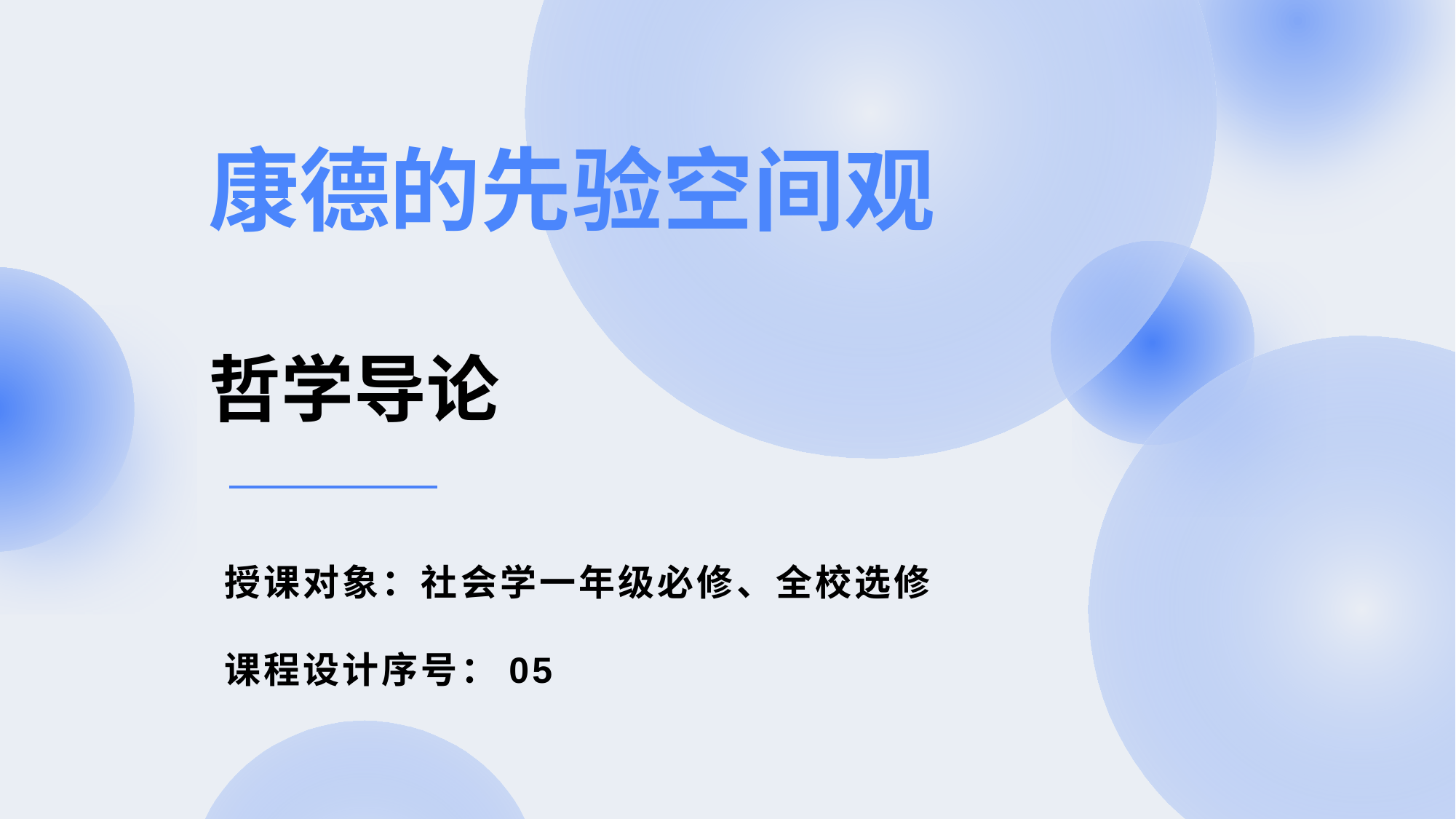

康德的先验空间观

哲学导论
授课对象：社会学一年级必修、全校选修

课程设计序号：05